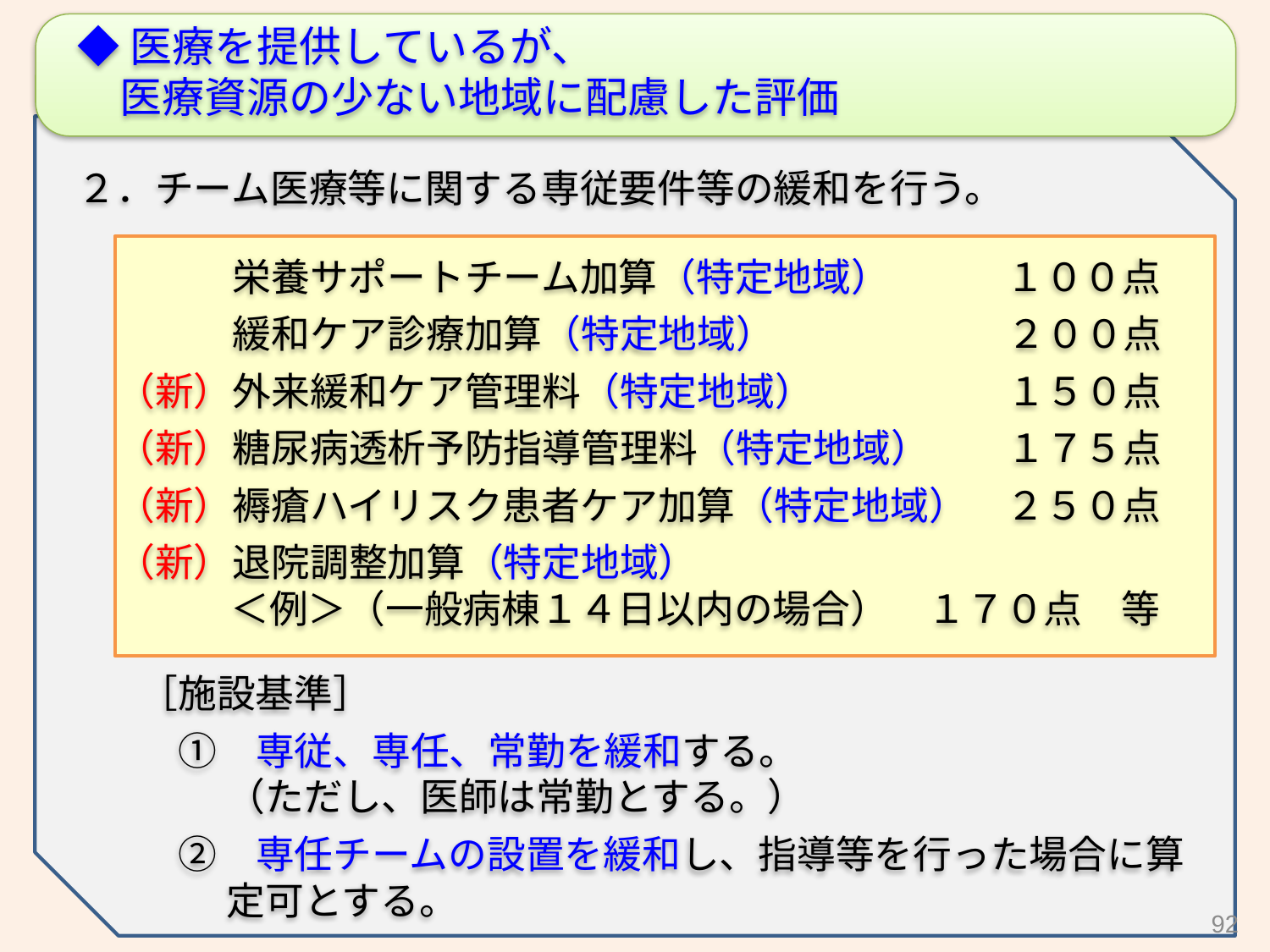

◆医療を提供しているが、
　医療資源の少ない地域に配慮した評価

２．チーム医療等に関する専従要件等の緩和を行う。

　　　　栄養サポートチーム加算（特定地域）　　　１００点
　　　　緩和ケア診療加算（特定地域）　　　　　　２００点
　（新）外来緩和ケア管理料（特定地域）　　　　　１５０点
　（新）糖尿病透析予防指導管理料（特定地域）　　１７５点
　（新）褥瘡ハイリスク患者ケア加算（特定地域）　２５０点
　（新）退院調整加算（特定地域）
　　　＜例＞（一般病棟１４日以内の場合）　１７０点　等

［施設基準］
　①　専従、専任、常勤を緩和する。
（ただし、医師は常勤とする。）
　②　専任チームの設置を緩和し、指導等を行った場合に算定可とする。

92